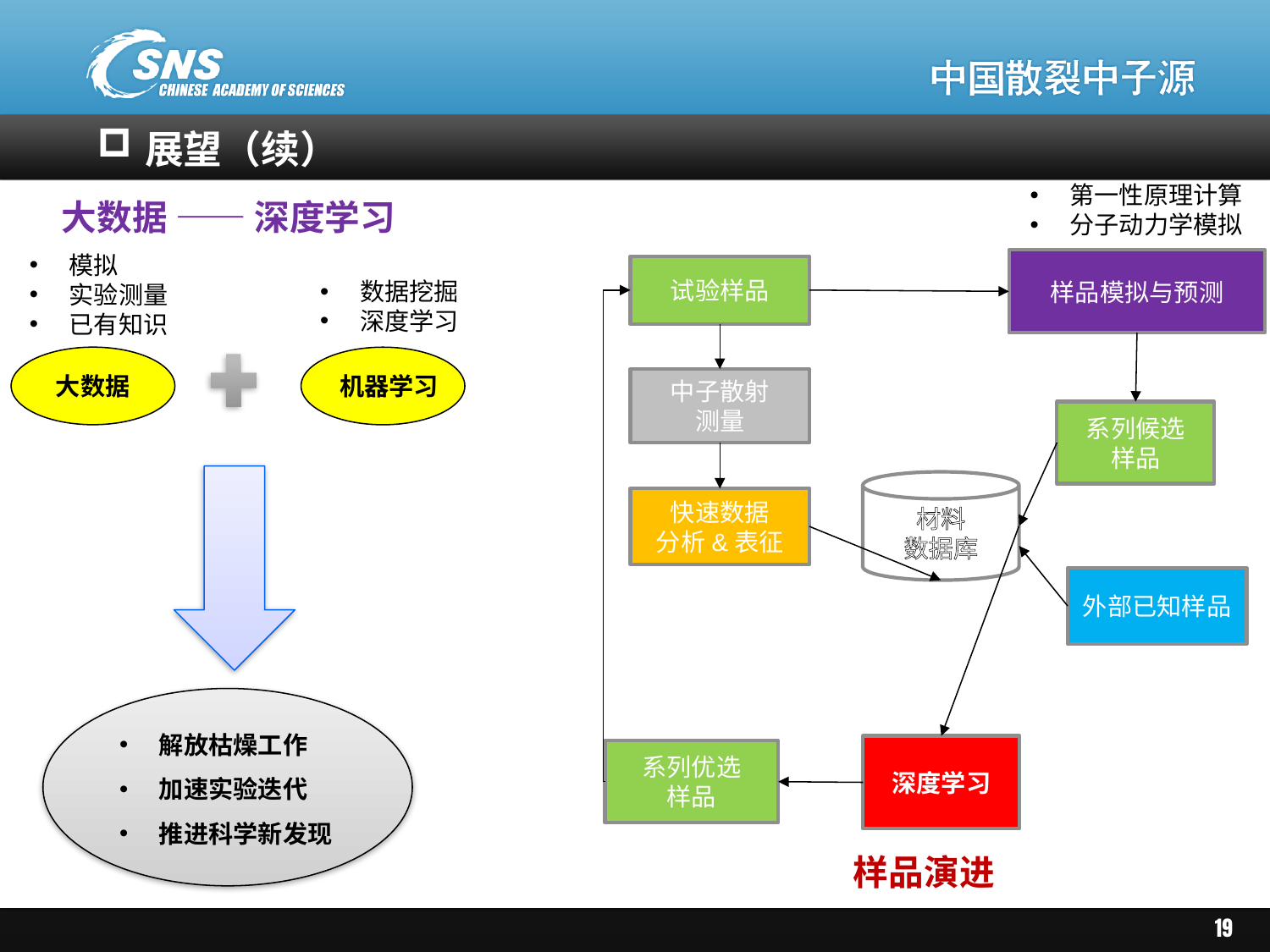

# 展望（续）
第一性原理计算
分子动力学模拟
大数据 —— 深度学习
模拟
实验测量
已有知识
样品模拟与预测
试验样品
数据挖掘
深度学习

大数据

机器学习
中子散射
测量
系列候选
样品

材料
数据库
快速数据
分析&表征
外部已知样品

解放枯燥工作
加速实验迭代
推进科学新发现
深度学习
系列优选
样品
样品演进
19